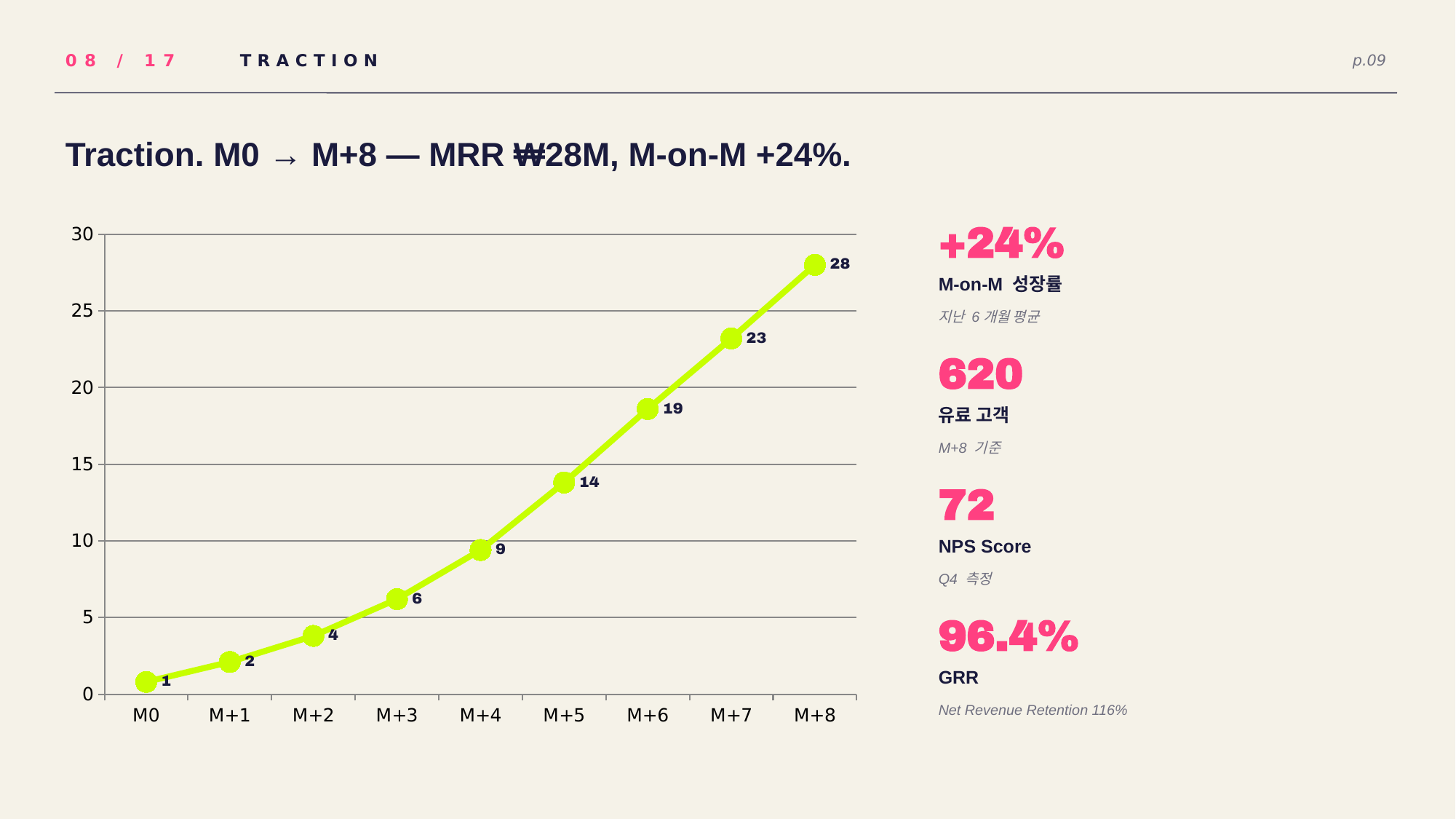

08 / 17
TRACTION
p.09

Traction. M0 → M+8 — MRR ₩28M, M-on-M +24%.

### Chart

| Category | MRR (백만원) |
|---|---|
| M0 | 0.8 |
| M+1 | 2.1 |
| M+2 | 3.8 |
| M+3 | 6.2 |
| M+4 | 9.4 |
| M+5 | 13.8 |
| M+6 | 18.6 |
| M+7 | 23.2 |
| M+8 | 28.0 |
+24%
M-on-M 성장률
지난 6개월 평균
620
유료 고객
M+8 기준
72
NPS Score
Q4 측정
96.4%
GRR
Net Revenue Retention 116%